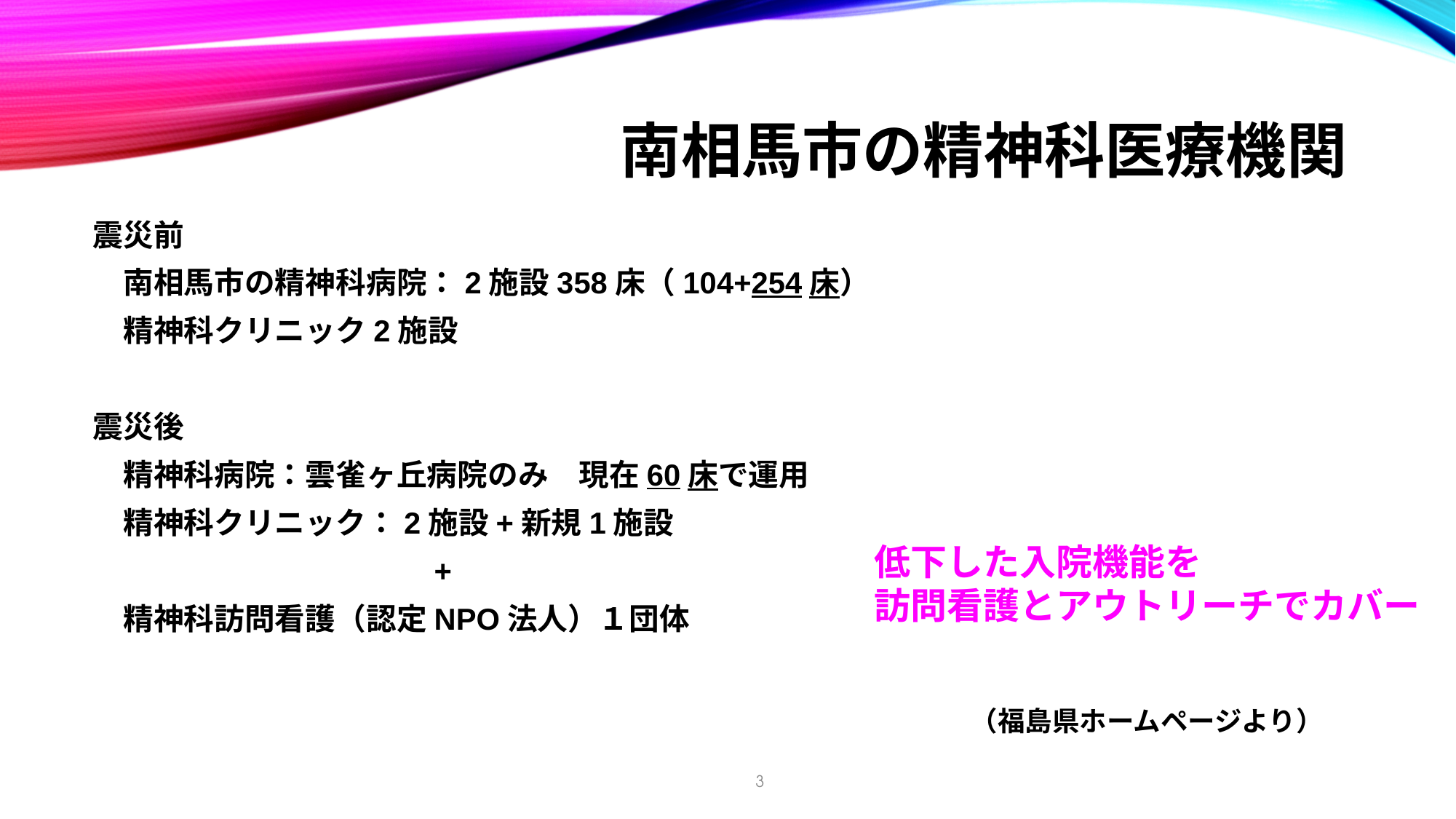

# 南相馬市の精神科医療機関
震災前
　南相馬市の精神科病院：2施設358床（104+254床）
　精神科クリニック2施設

震災後
　精神科病院：雲雀ヶ丘病院のみ　現在60床で運用
　精神科クリニック：2施設+新規1施設
　　　　　　　　　　　+
　精神科訪問看護（認定NPO法人）１団体

低下した入院機能を
訪問看護とアウトリーチでカバー
（福島県ホームページより）
3